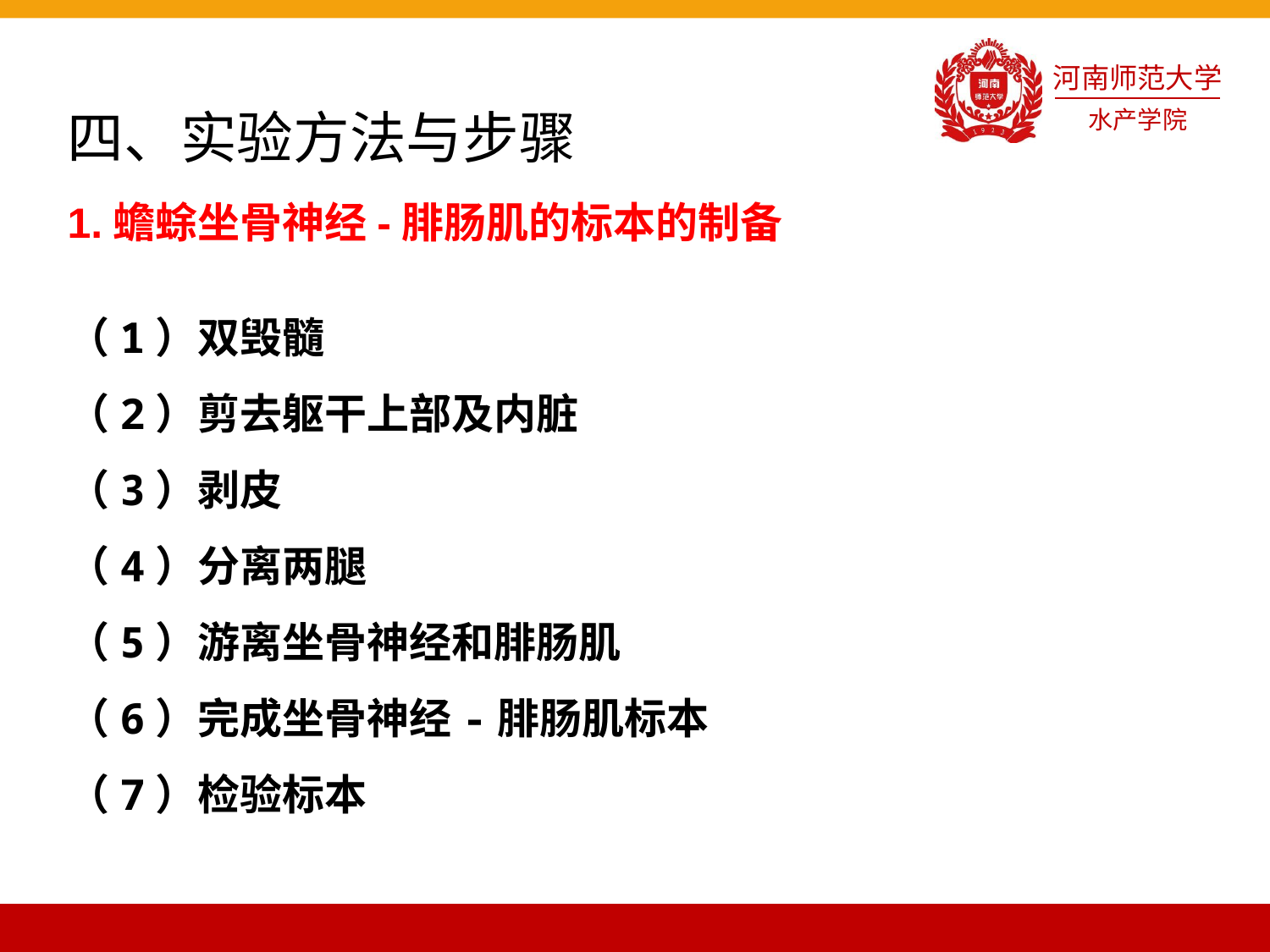

四、实验方法与步骤
1.蟾蜍坐骨神经-腓肠肌的标本的制备

（1）双毁髓
（2）剪去躯干上部及内脏
（3）剥皮
（4）分离两腿
（5）游离坐骨神经和腓肠肌
（6）完成坐骨神经-腓肠肌标本
（7）检验标本